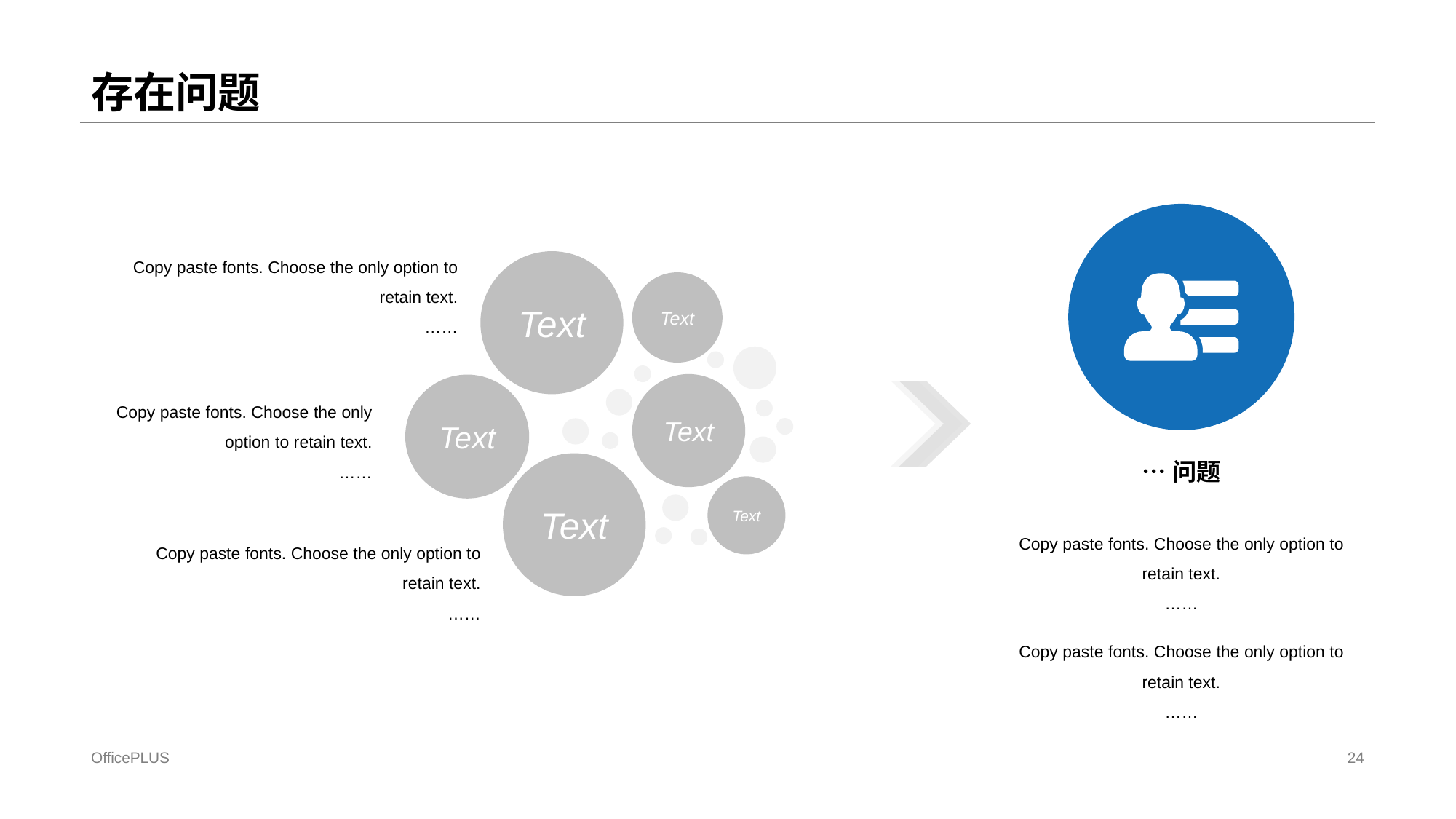

# 存在问题

…问题
Copy paste fonts. Choose the only option to retain text.
……
Copy paste fonts. Choose the only option to retain text.
……
Copy paste fonts. Choose the only option to retain text.
……
Text
Text

Text
Text

Text
Text

Copy paste fonts. Choose the only option to retain text.
……
Copy paste fonts. Choose the only option to retain text.
……

OfficePLUS
24